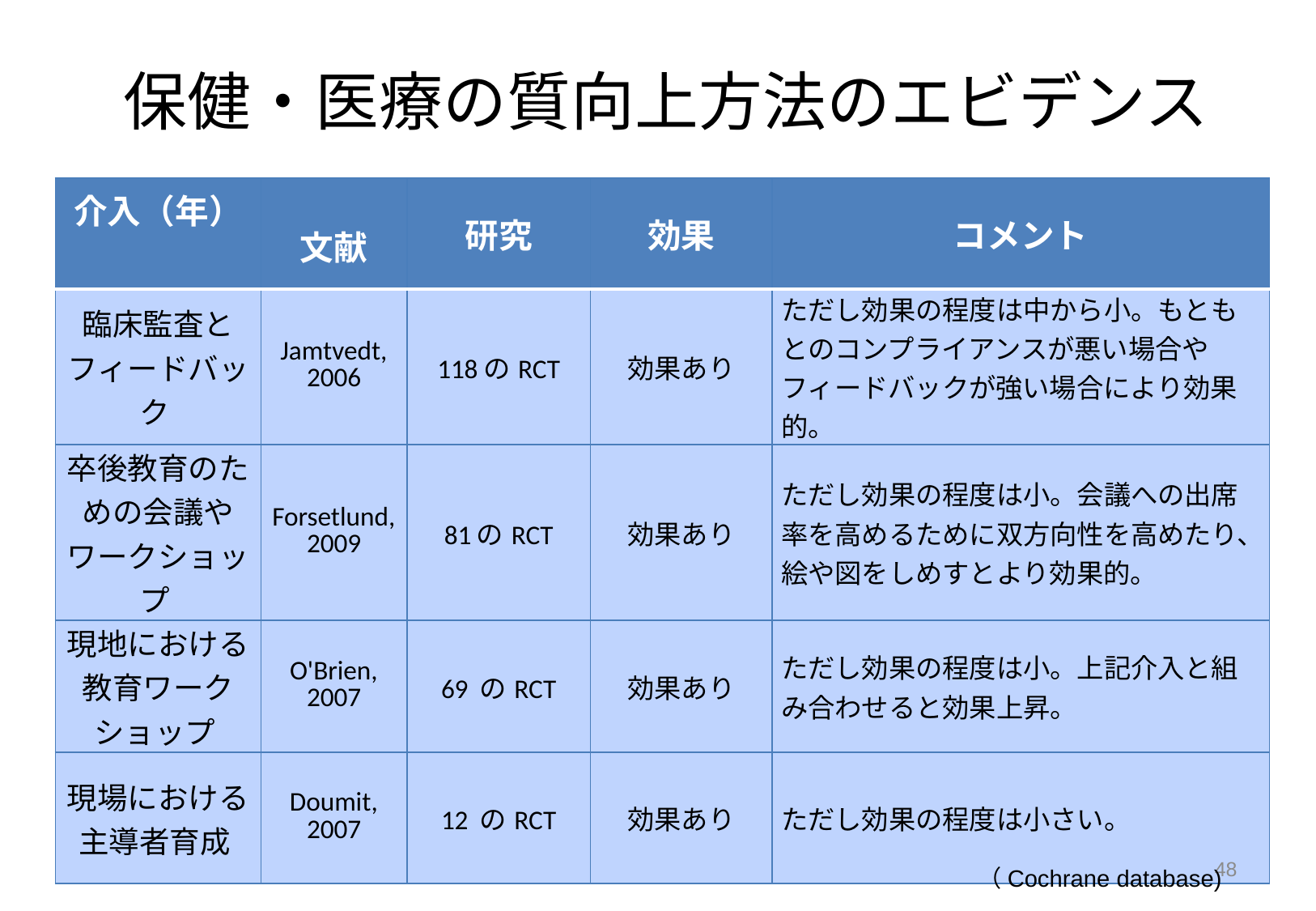

# 保健・医療の質向上方法のエビデンス
| 介入（年） | 文献 | 研究 | 効果 | コメント |
| --- | --- | --- | --- | --- |
| 臨床監査と フィードバック | Jamtvedt, 2006 | 118のRCT | 効果あり | ただし効果の程度は中から小。もともとのコンプライアンスが悪い場合やフィードバックが強い場合により効果的。 |
| 卒後教育のための会議やワークショップ | Forsetlund, 2009 | 81のRCT | 効果あり | ただし効果の程度は小。会議への出席率を高めるために双方向性を高めたり、絵や図をしめすとより効果的。 |
| 現地における教育ワークショップ | O'Brien, 2007 | 69 のRCT | 効果あり | ただし効果の程度は小。上記介入と組み合わせると効果上昇。 |
| 現場における 主導者育成 | Doumit, 2007 | 12 のRCT | 効果あり | ただし効果の程度は小さい。 |
48
（Cochrane database)